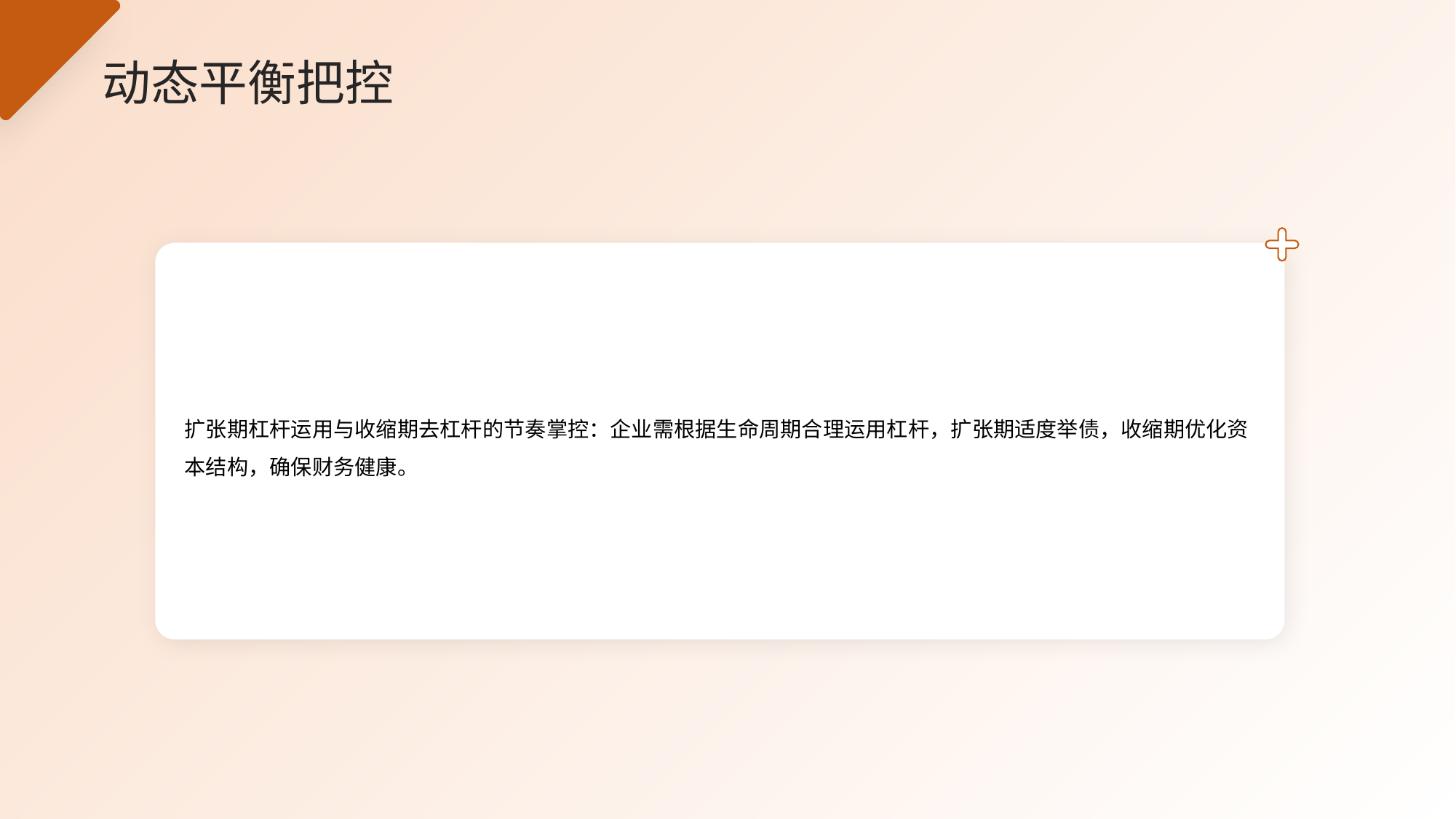

动态平衡把控

扩张期杠杆运用与收缩期去杠杆的节奏掌控：企业需根据生命周期合理运用杠杆，扩张期适度举债，收缩期优化资本结构，确保财务健康。